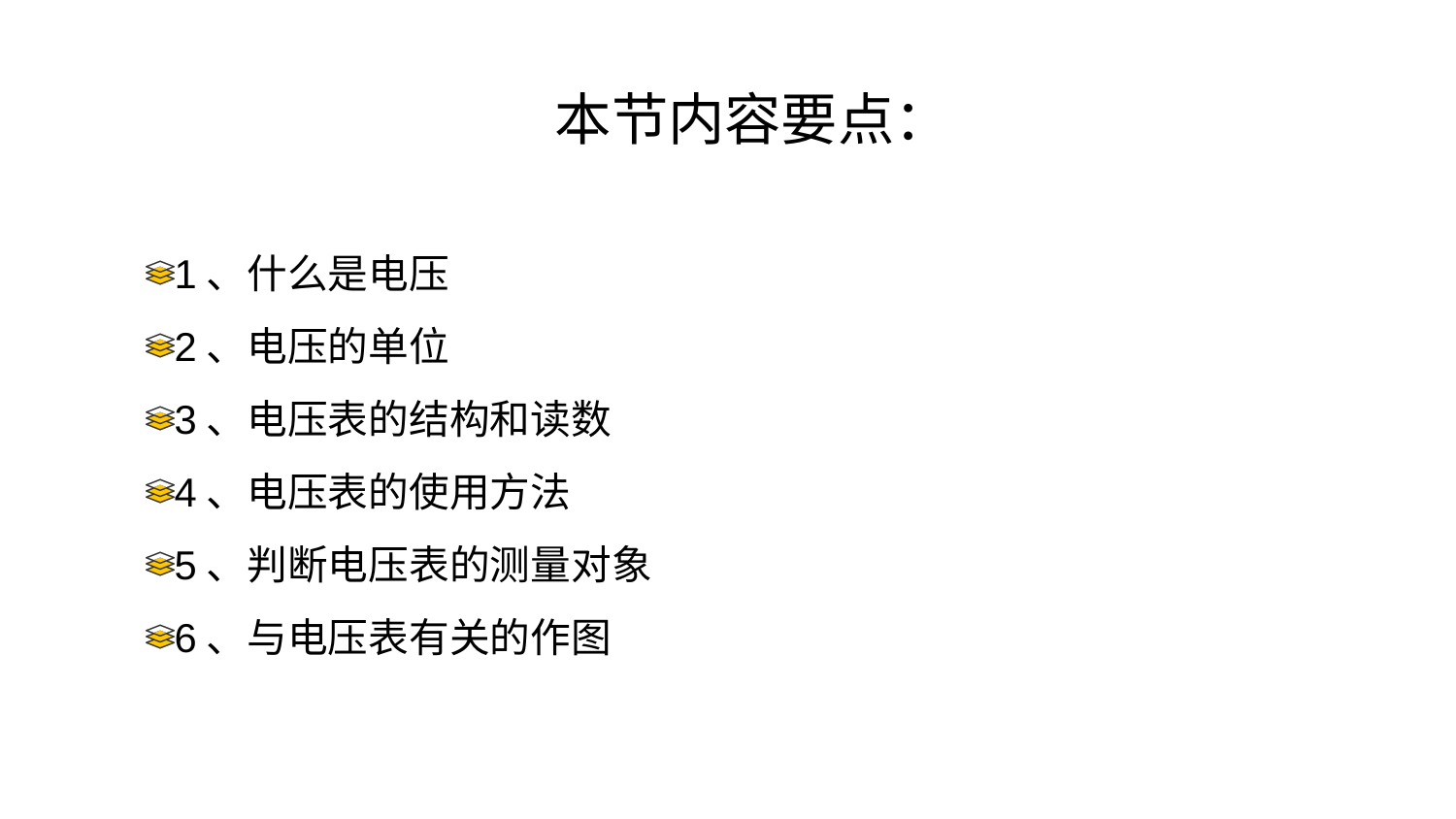

本节内容要点：

1、什么是电压
2、电压的单位
3、电压表的结构和读数
4、电压表的使用方法
5、判断电压表的测量对象
6、与电压表有关的作图